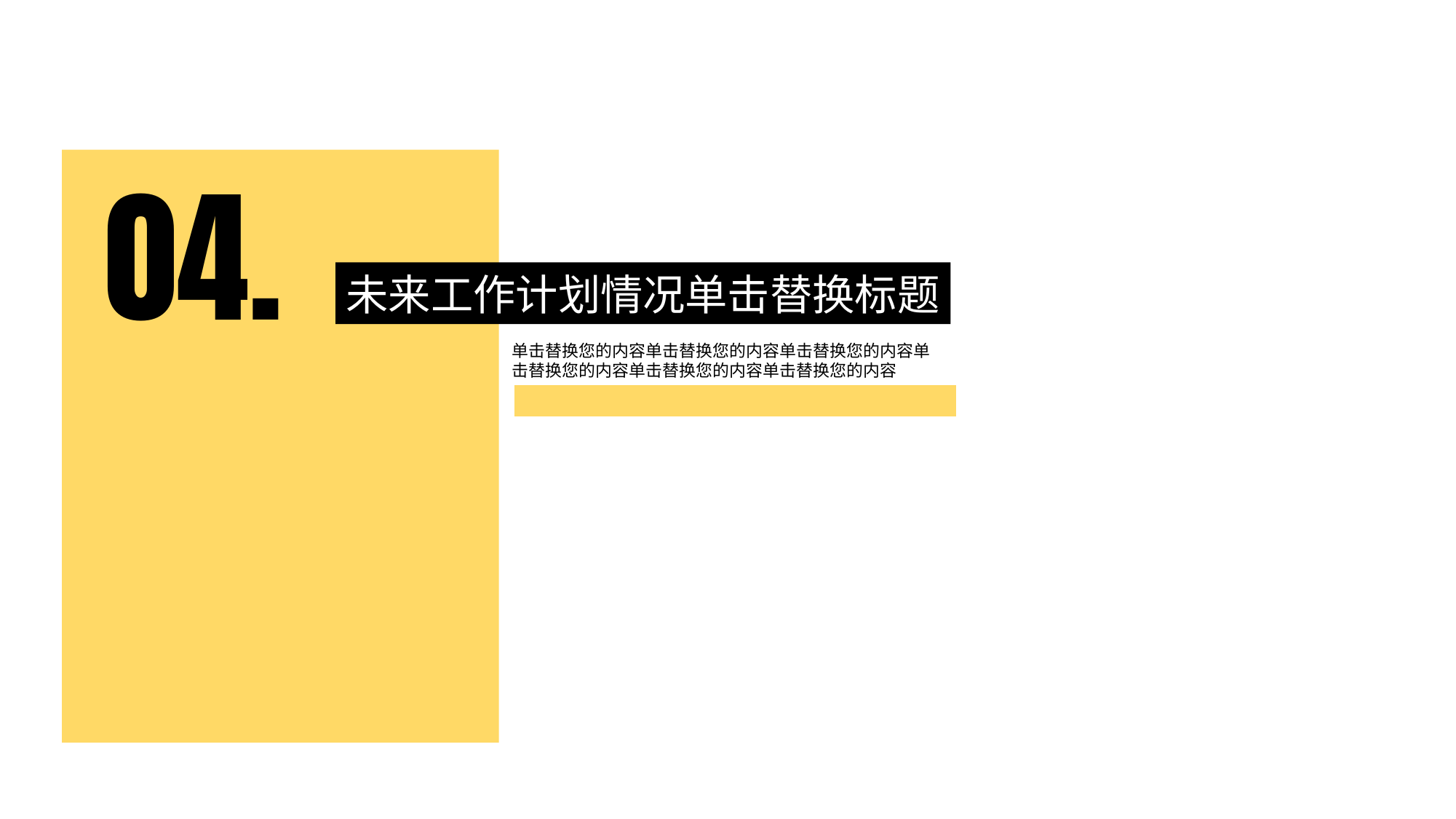

04.
未来工作计划情况单击替换标题
单击替换您的内容单击替换您的内容单击替换您的内容单击替换您的内容单击替换您的内容单击替换您的内容
单击替换您的内容单击替换您的内容单击替换您的内容单击替换您的内容单击替换您的内容单击替换您的内容